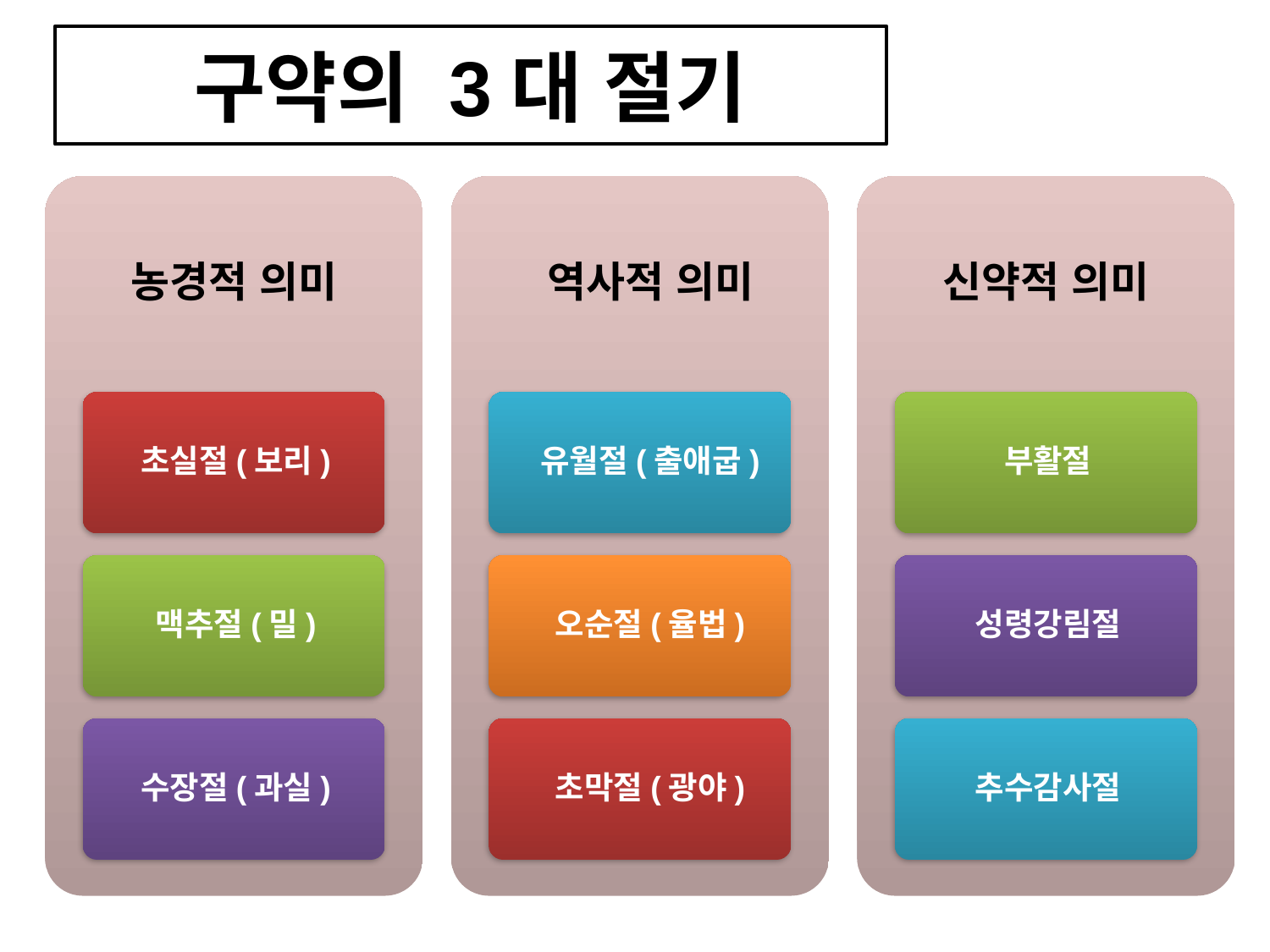

# 구약의 3대 절기
농경적 의미
초실절(보리)
맥추절(밀)
수장절(과실)
 역사적 의미
 유월절(출애굽)
 오순절(율법)
 초막절(광야)
신약적 의미
부활절
성령강림절
추수감사절